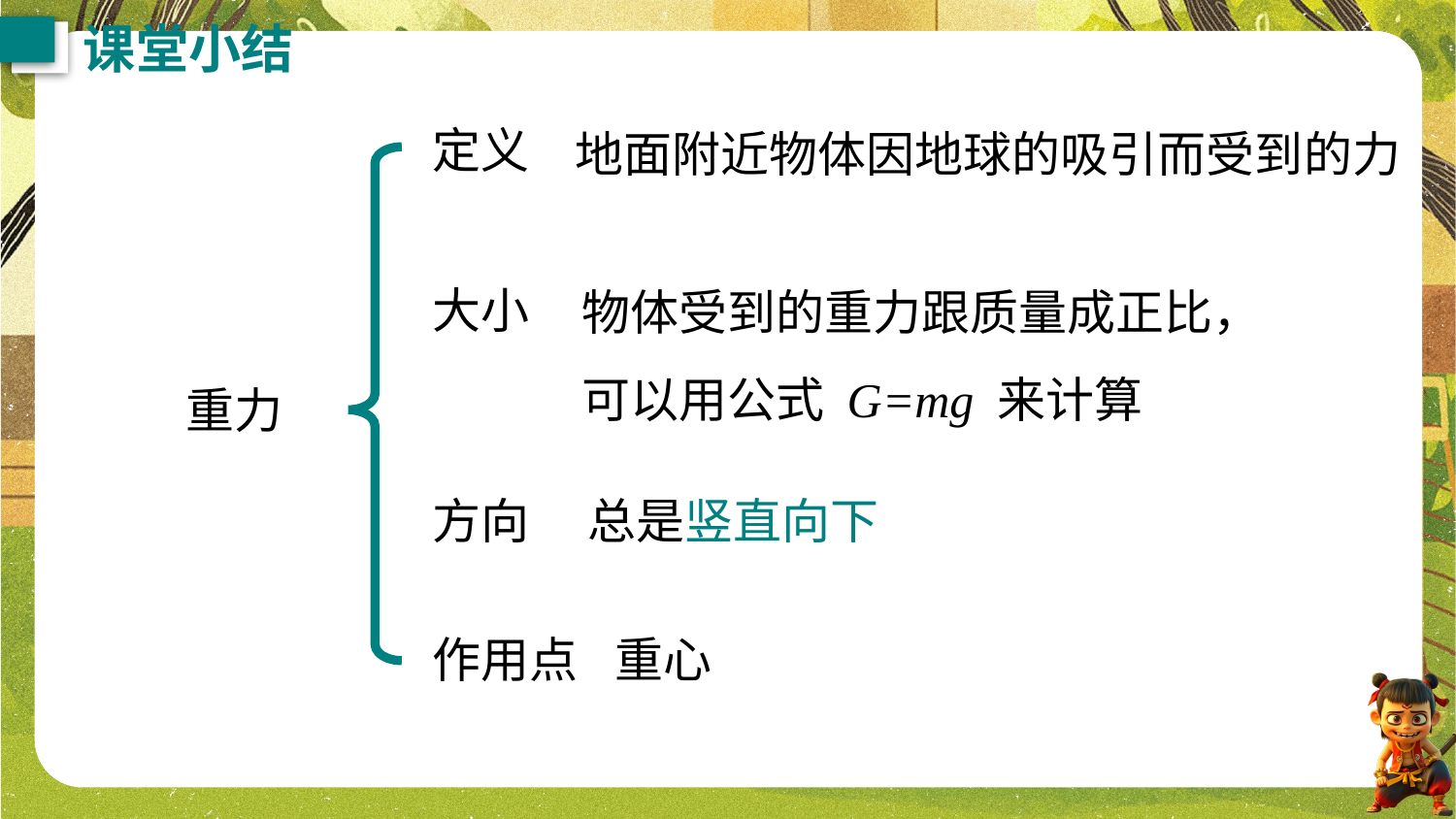

课堂小结

地面附近物体因地球的吸引而受到的力
定义

物体受到的重力跟质量成正比，可以用公式 G=mg 来计算
大小
重力
方向
总是竖直向下
作用点
重心